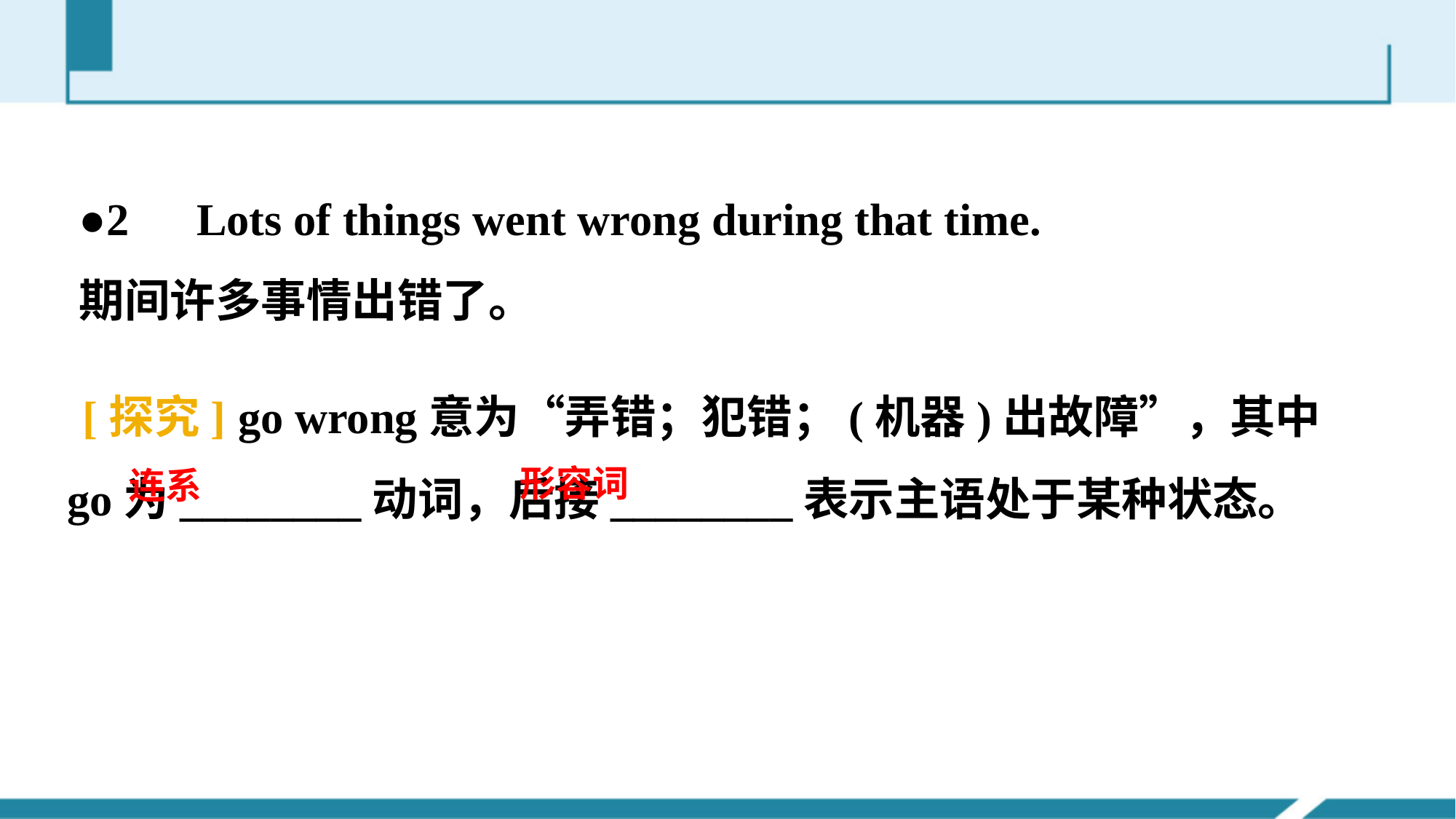

●2　Lots of things went wrong during that time.
期间许多事情出错了。
[探究] go wrong意为“弄错；犯错；(机器)出故障”，其中go为________动词，后接________表示主语处于某种状态。
形容词
连系